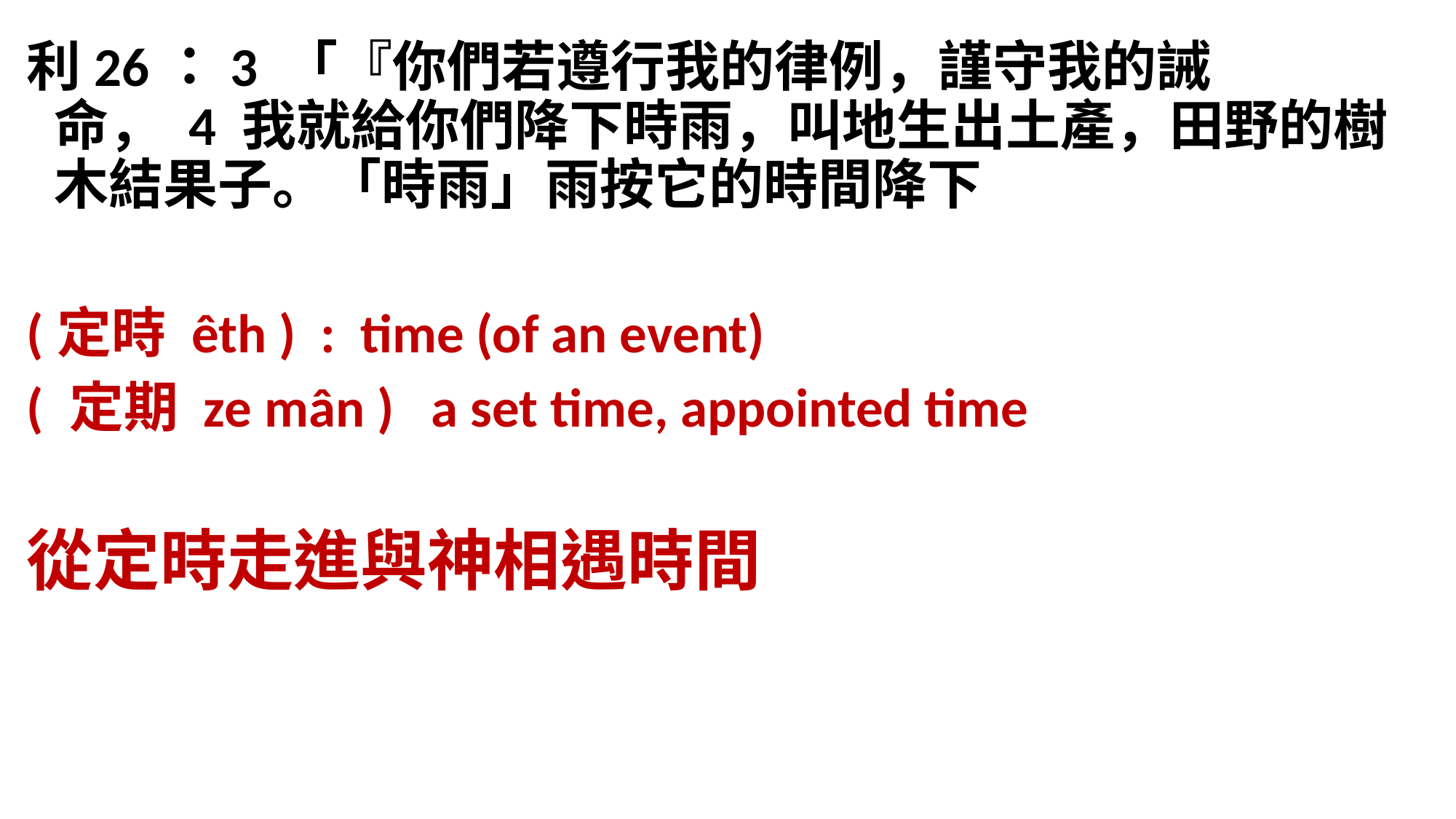

利26：3 「『你們若遵行我的律例，謹守我的誡命， 4 我就給你們降下時雨，叫地生出土產，田野的樹木結果子。「時雨」雨按它的時間降下

(定時 êth )  :  time (of an event)
( 定期 ze mân )   a set time, appointed time

從定時走進與神相遇時間